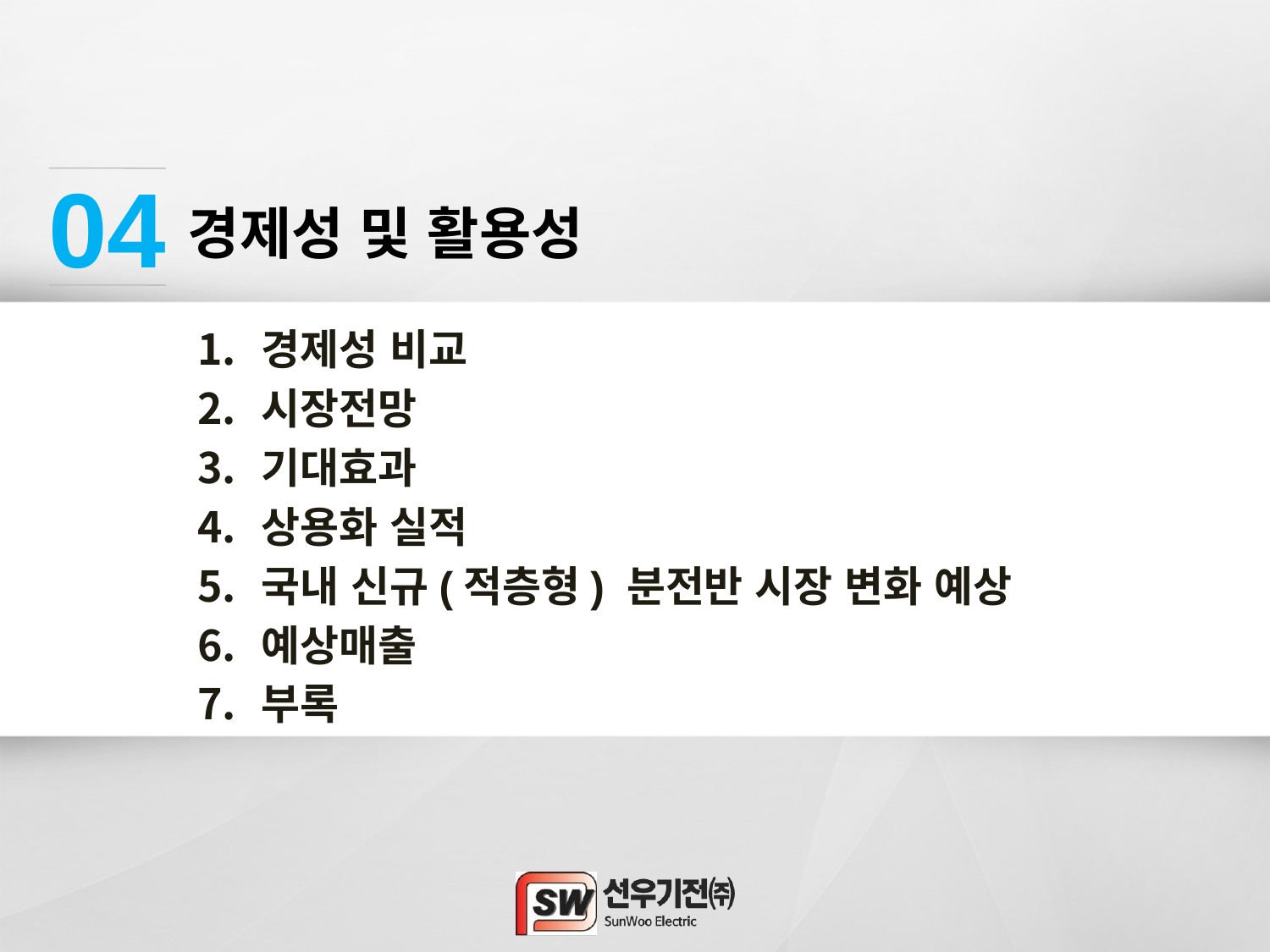

04
# 경제성 및 활용성
경제성 비교
시장전망
기대효과
상용화 실적
국내 신규(적층형) 분전반 시장 변화 예상
예상매출
부록